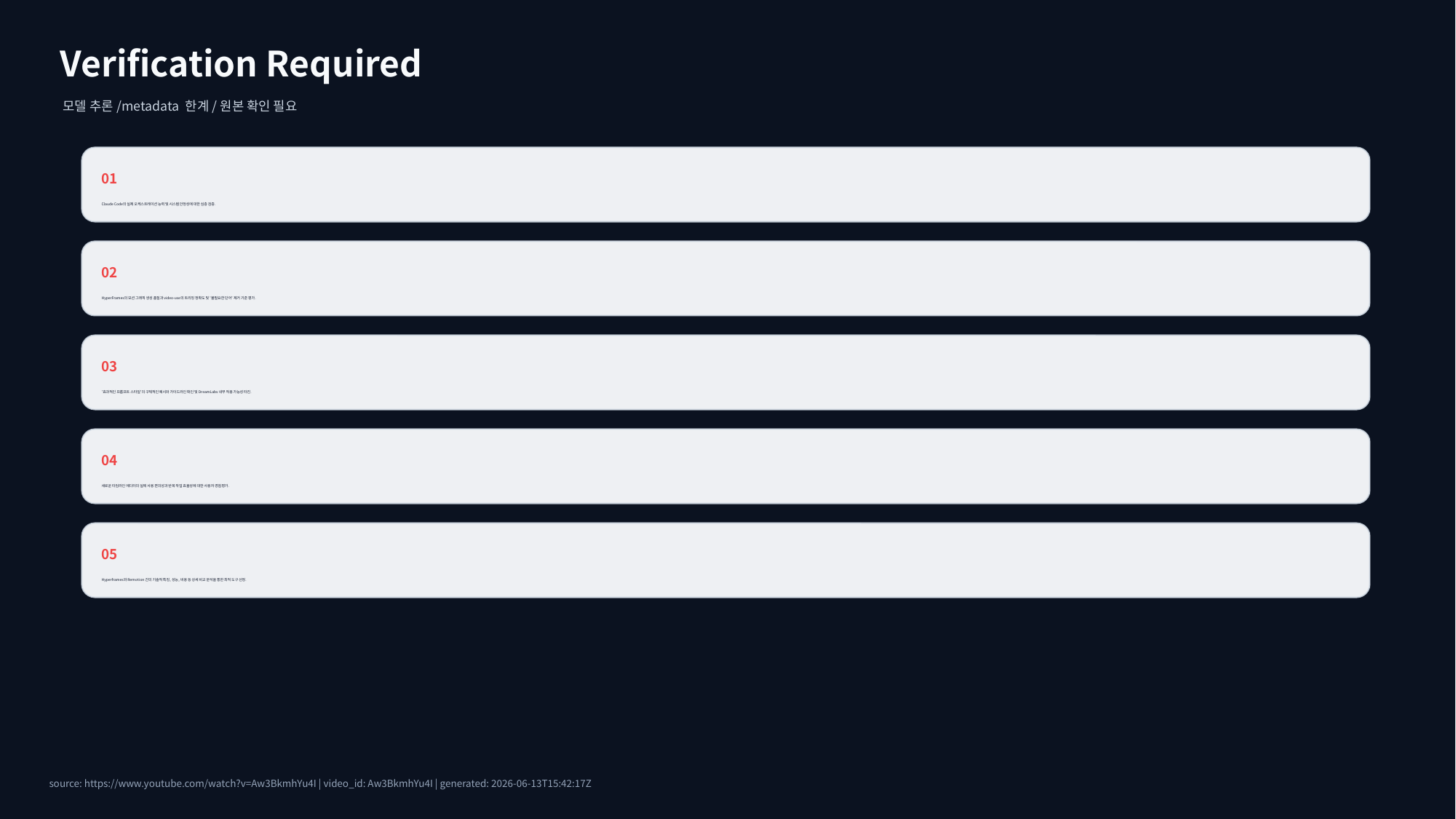

Verification Required
모델 추론/metadata 한계/원본 확인 필요

01
Claude Code의 실제 오케스트레이션 능력 및 시스템 안정성에 대한 심층 검증.

02
HyperFrames의 모션 그래픽 생성 품질과 video-use의 트리밍 정확도 및 '불필요한 단어' 제거 기준 평가.

03
'효과적인 프롬프트 스타일'의 구체적인 예시와 가이드라인 확인 및 DreamLabs 내부 적용 가능성 타진.

04
새로운 타임라인 에디터의 실제 사용 편의성과 반복 작업 효율성에 대한 사용자 경험 평가.

05
Hyperframes와 Remotion 간의 기술적 특징, 성능, 비용 등 상세 비교 분석을 통한 최적 도구 선정.
source: https://www.youtube.com/watch?v=Aw3BkmhYu4I | video_id: Aw3BkmhYu4I | generated: 2026-06-13T15:42:17Z